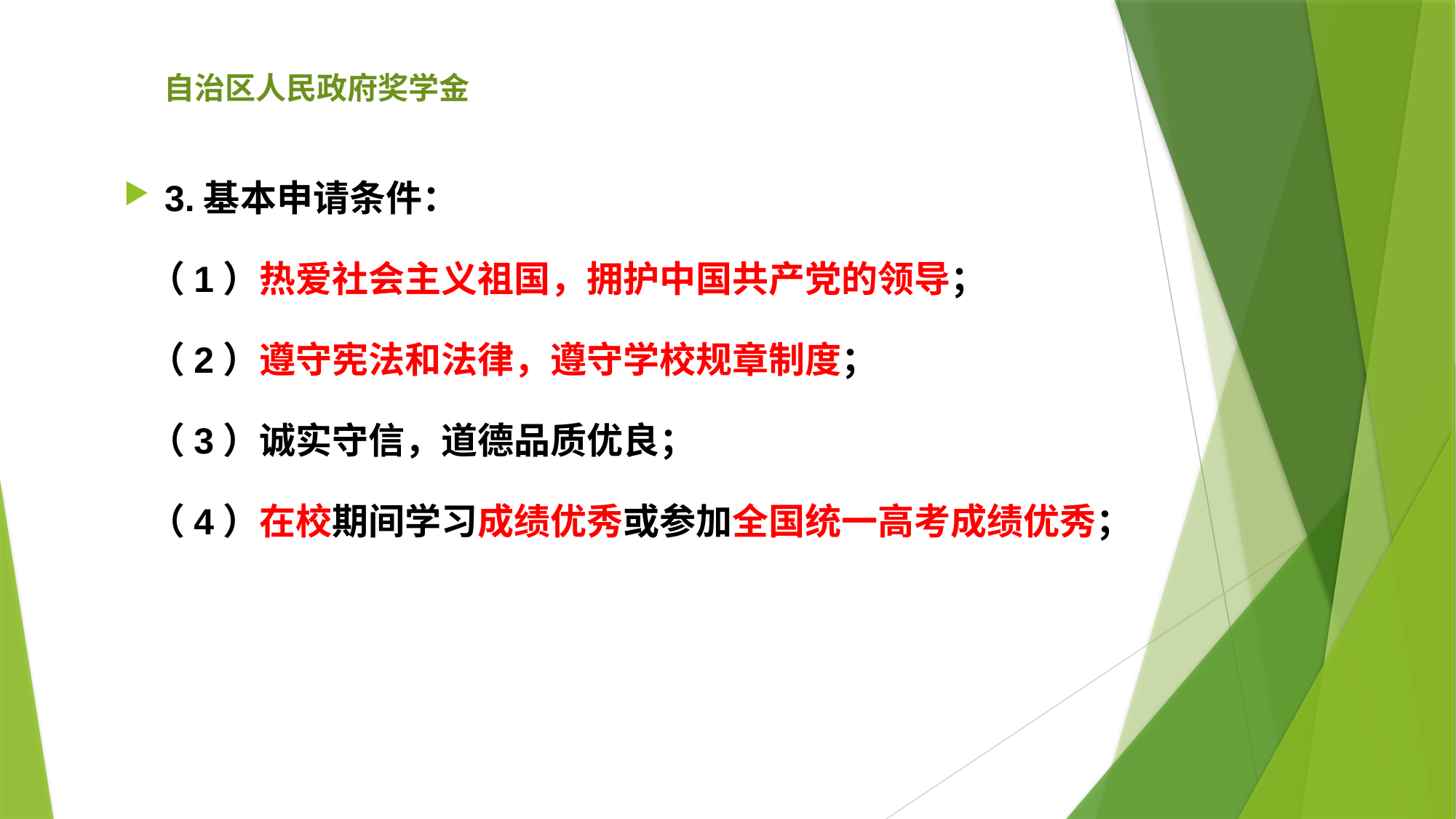

# 自治区人民政府奖学金
3.基本申请条件：
  （1）热爱社会主义祖国，拥护中国共产党的领导；
  （2）遵守宪法和法律，遵守学校规章制度；
  （3）诚实守信，道德品质优良；
  （4）在校期间学习成绩优秀或参加全国统一高考成绩优秀；